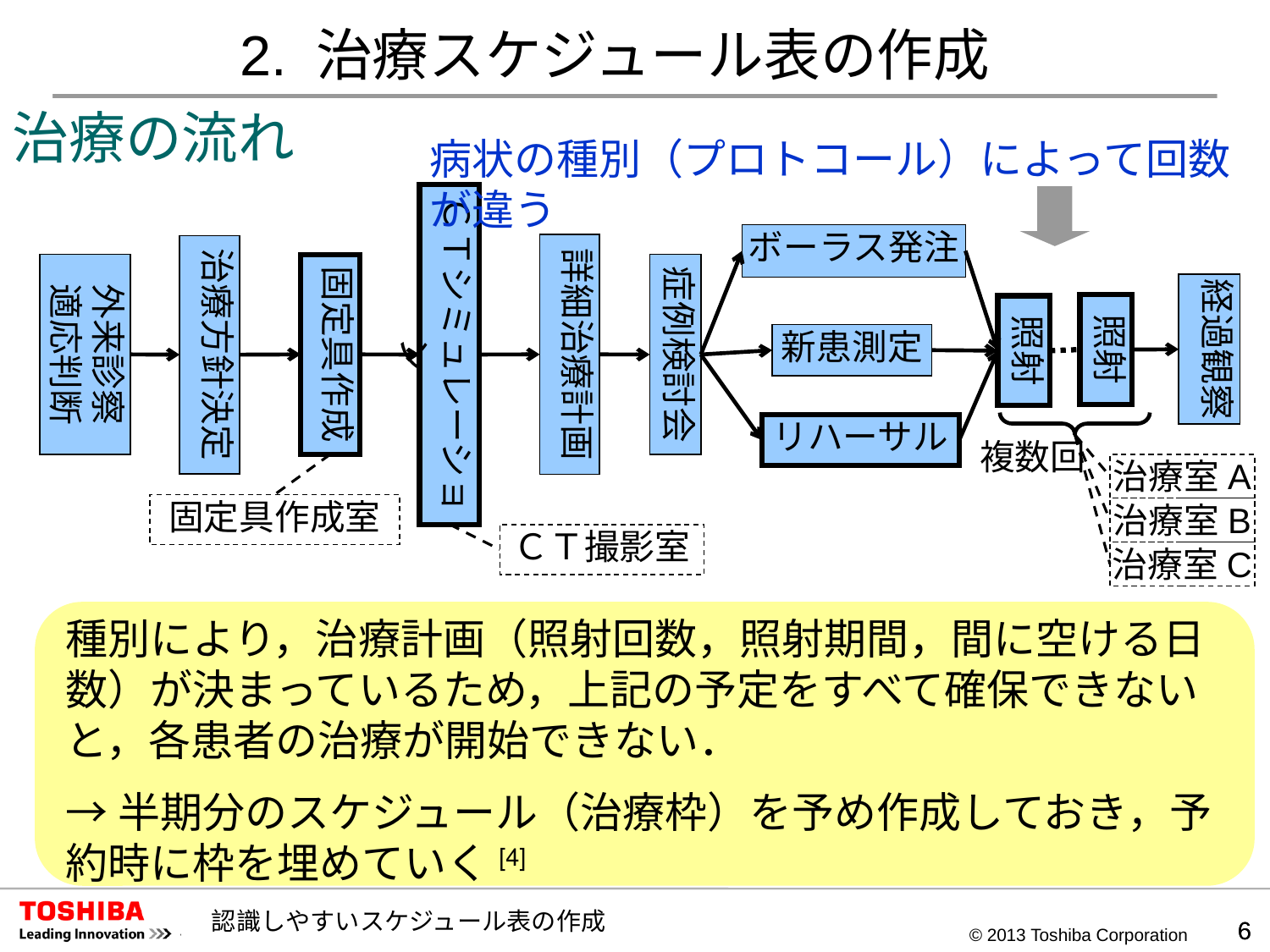

2. 治療スケジュール表の作成
治療の流れ
病状の種別（プロトコール）によって回数が違う
ＣＴシミュレーション

ボーラス発注
詳細治療計画
治療方針決定
外来診察
適応判断
固定具作成
症例検討会
経過観察
照射
照射
新患測定

リハーサル
複数回
治療室A
固定具作成室
治療室B
ＣＴ撮影室
治療室C

種別により，治療計画（照射回数，照射期間，間に空ける日数）が決まっているため，上記の予定をすべて確保できないと，各患者の治療が開始できない．
→半期分のスケジュール（治療枠）を予め作成しておき，予約時に枠を埋めていく[4]
認識しやすいスケジュール表の作成